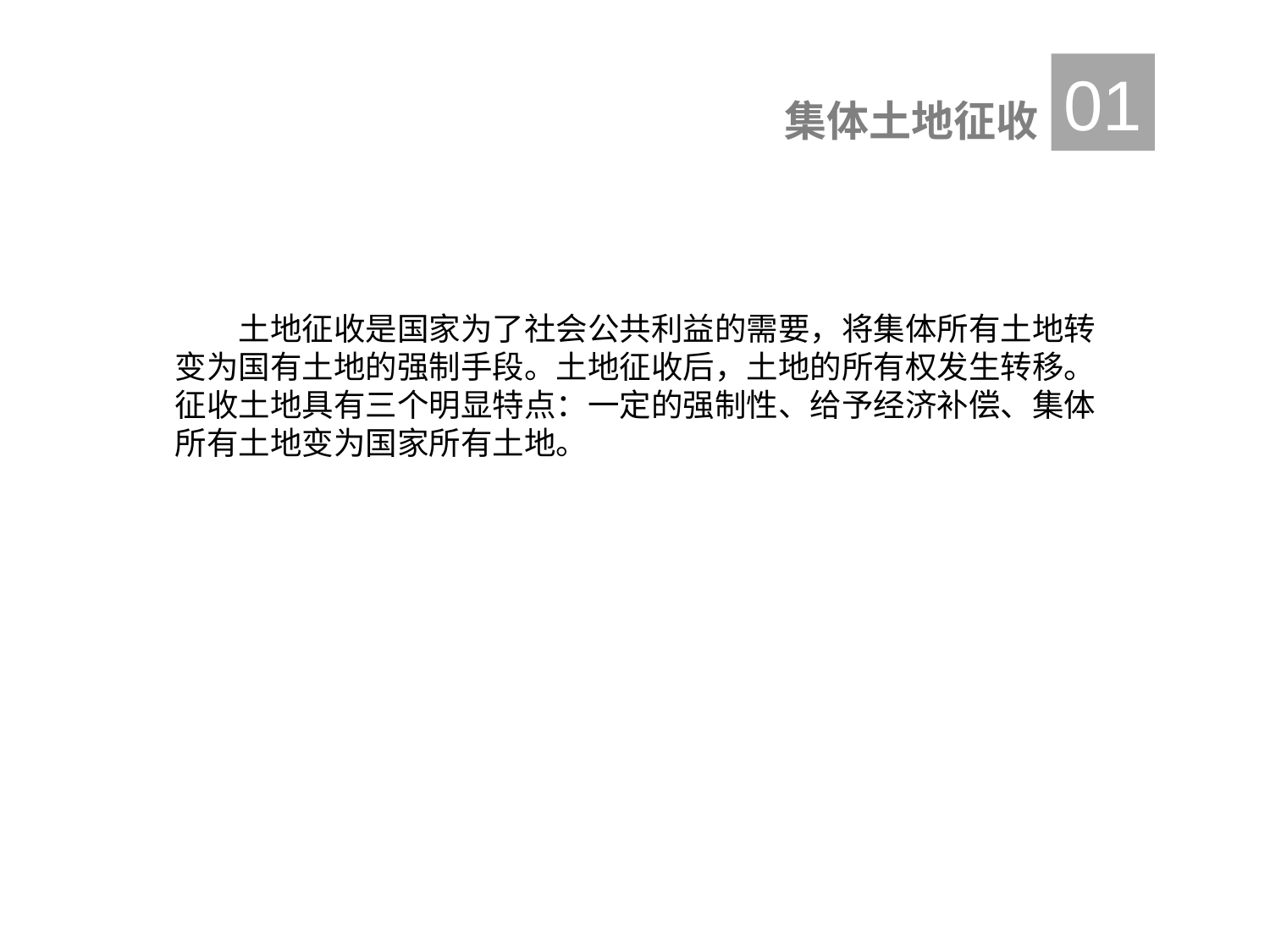

01
集体土地征收
　　土地征收是国家为了社会公共利益的需要，将集体所有土地转变为国有土地的强制手段。土地征收后，土地的所有权发生转移。征收土地具有三个明显特点：一定的强制性、给予经济补偿、集体所有土地变为国家所有土地。